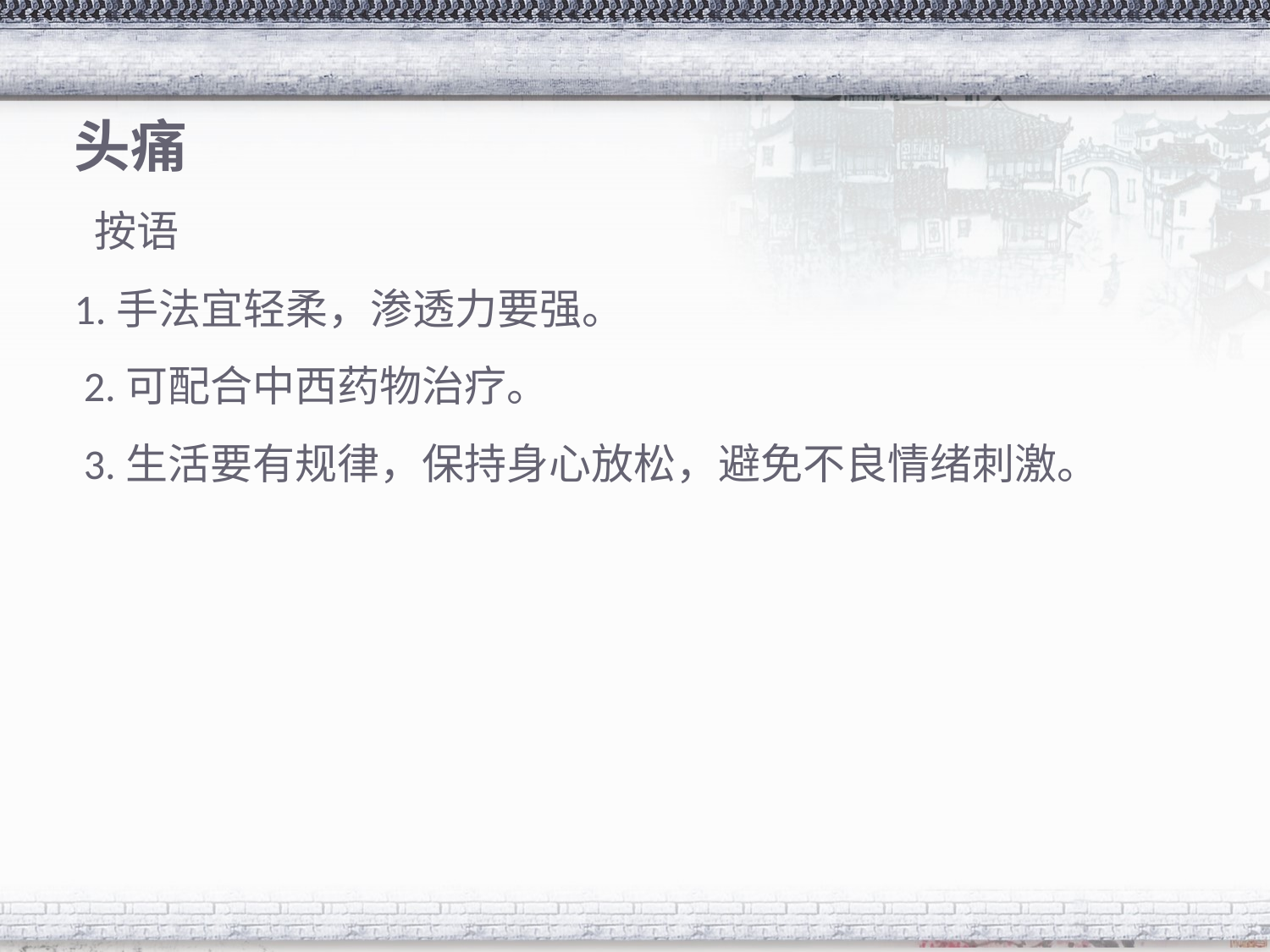

# 头痛
 按语
1.手法宜轻柔，渗透力要强。
 2.可配合中西药物治疗。
 3.生活要有规律，保持身心放松，避免不良情绪刺激。